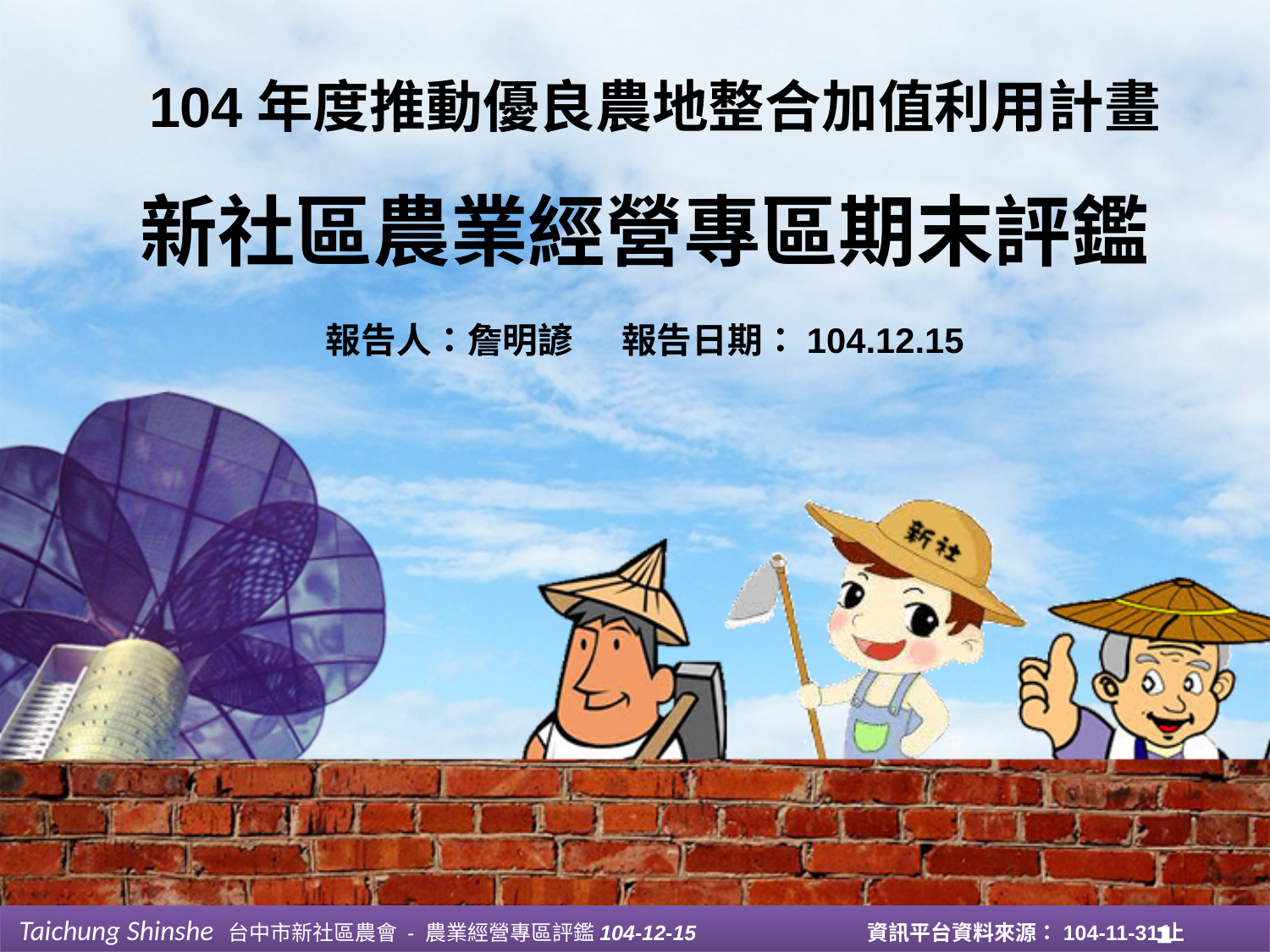

104年度推動優良農地整合加值利用計畫
新社區農業經營專區期末評鑑

報告人：詹明諺      報告日期：104.12.15